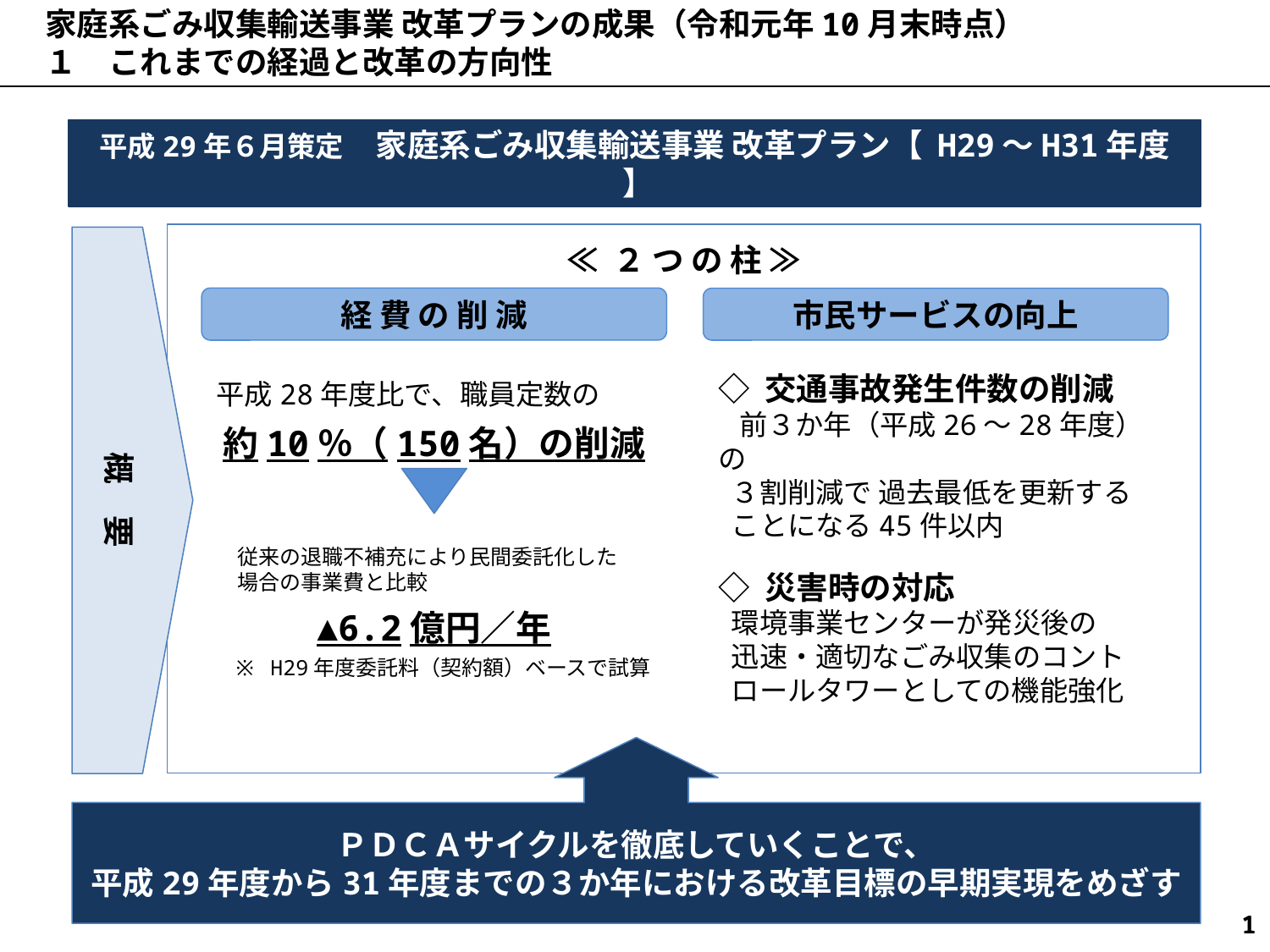

家庭系ごみ収集輸送事業 改革プランの成果（令和元年10月末時点）
　１　これまでの経過と改革の方向性
平成29年６月策定　家庭系ごみ収集輸送事業 改革プラン【 H29～H31年度 】
概　要
経 費 の 削 減
市民サービスの向上
平成28年度比で、職員定数の
約10％（150名）の削減

◇ 交通事故発生件数の削減
　前３か年（平成26～28年度）の
 ３割削減で 過去最低を更新する
 ことになる45件以内

◇ 災害時の対応
 環境事業センターが発災後の
 迅速・適切なごみ収集のコント
 ロールタワーとしての機能強化

▲6.2億円／年
≪ ２ つ の 柱 ≫
ＰＤＣＡサイクルを徹底していくことで、
平成29年度から31年度までの３か年における改革目標の早期実現をめざす

従来の退職不補充により民間委託化した
場合の事業費と比較
※ H29年度委託料（契約額）ベースで試算
1